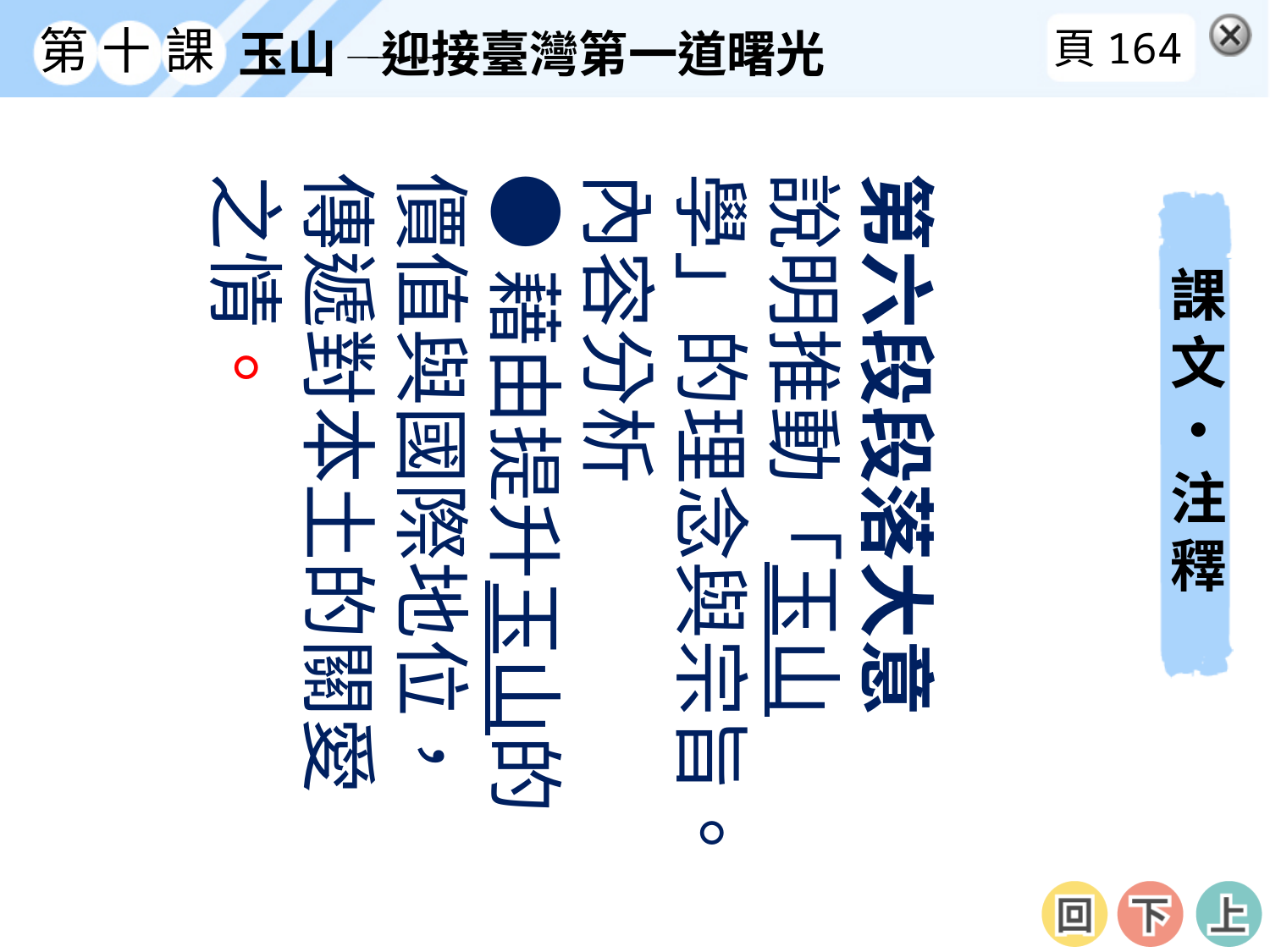

頁164
第六段段落大意
說明推動「玉山學」的理念與宗旨。
內容分析
●藉由提升玉山的價值與國際地位，傳遞對本土的關愛之情。